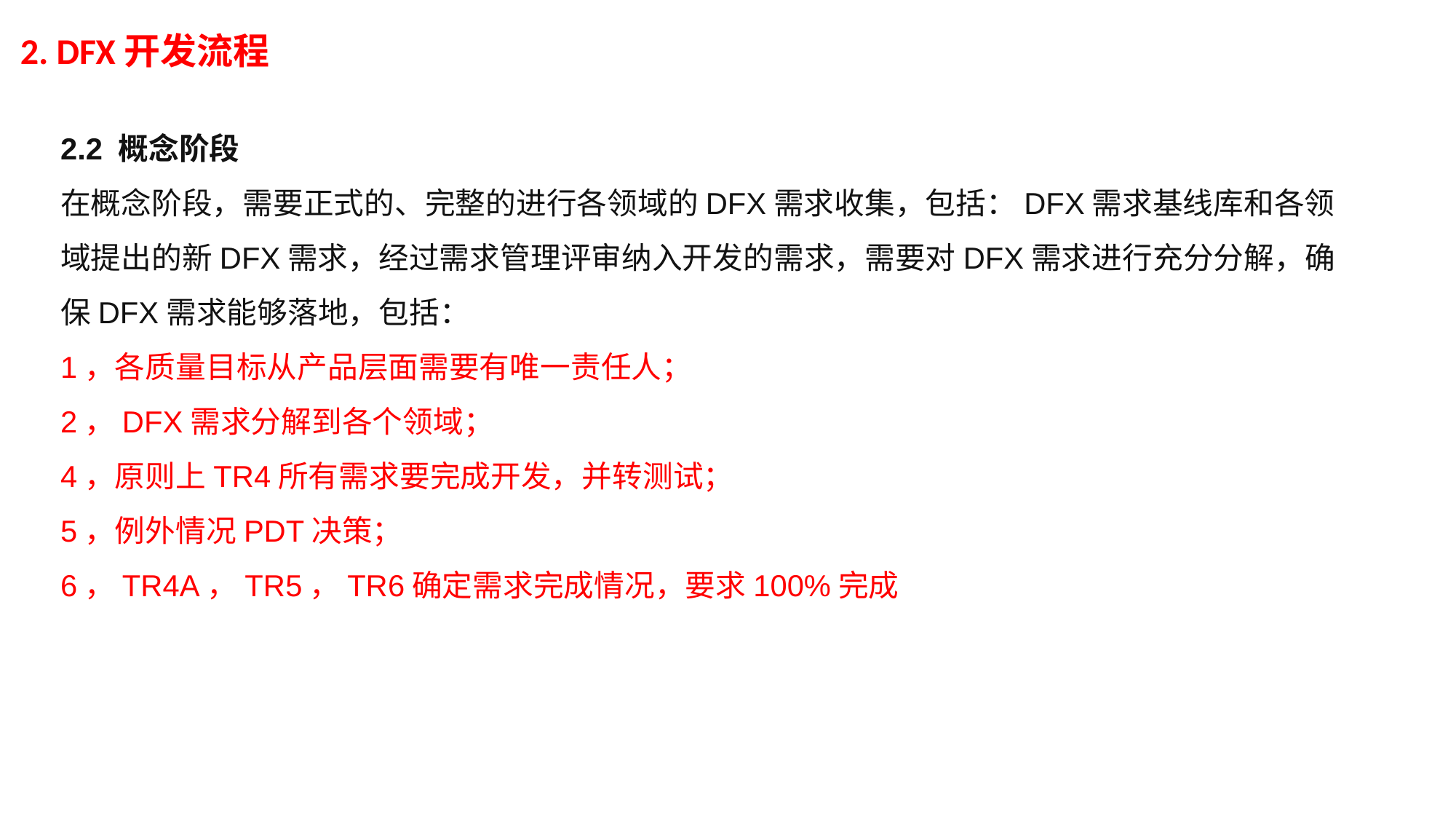

2. DFX开发流程
2.2 概念阶段
在概念阶段，需要正式的、完整的进行各领域的DFX需求收集，包括：DFX需求基线库和各领域提出的新DFX需求，经过需求管理评审纳入开发的需求，需要对DFX需求进行充分分解，确保DFX需求能够落地，包括：
1，各质量目标从产品层面需要有唯一责任人；
2，DFX需求分解到各个领域；
4，原则上TR4所有需求要完成开发，并转测试；
5，例外情况PDT决策；
6，TR4A，TR5，TR6确定需求完成情况，要求100%完成